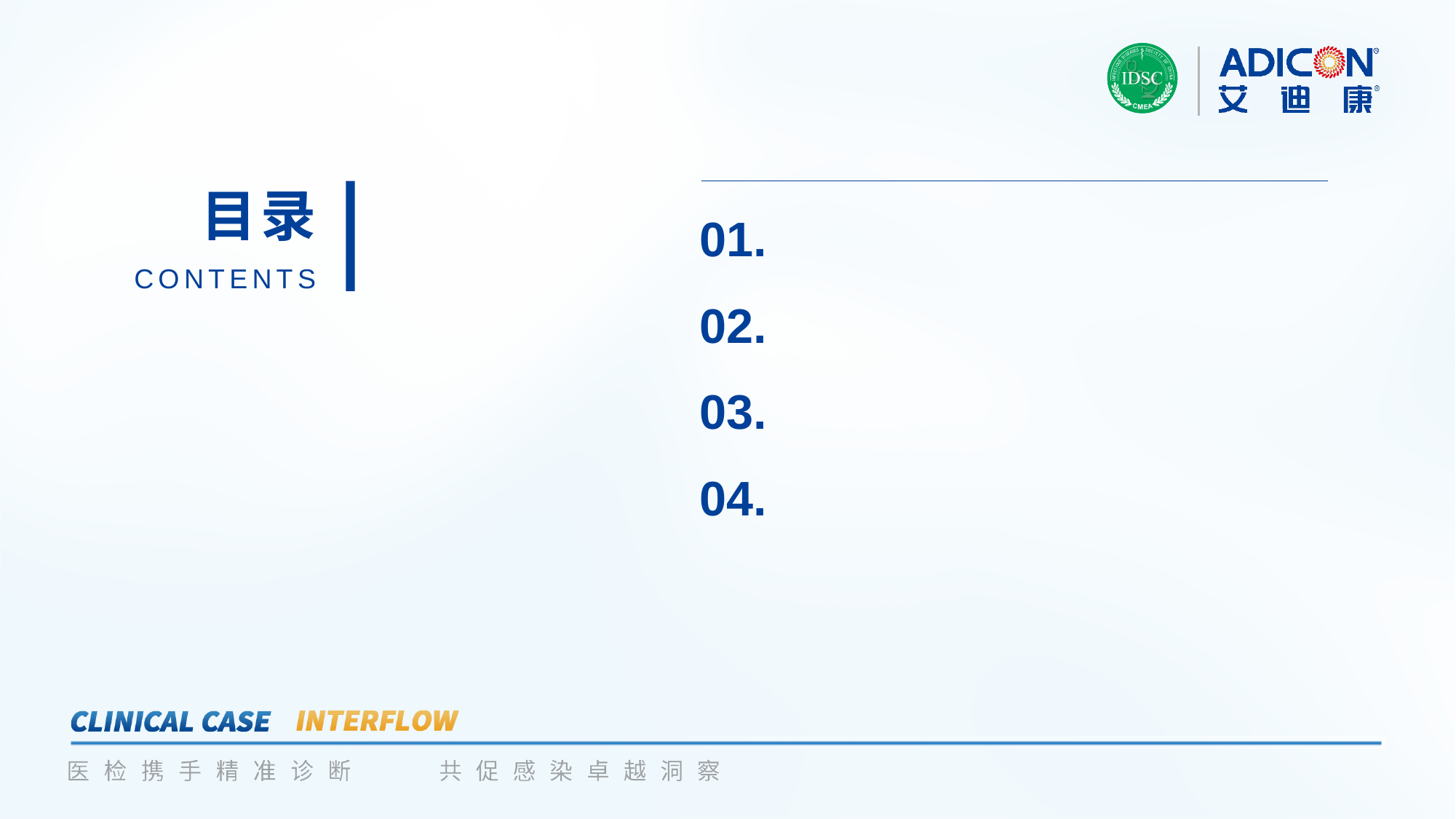

目录

01.

CONTENTS
02.

03.

04.

3